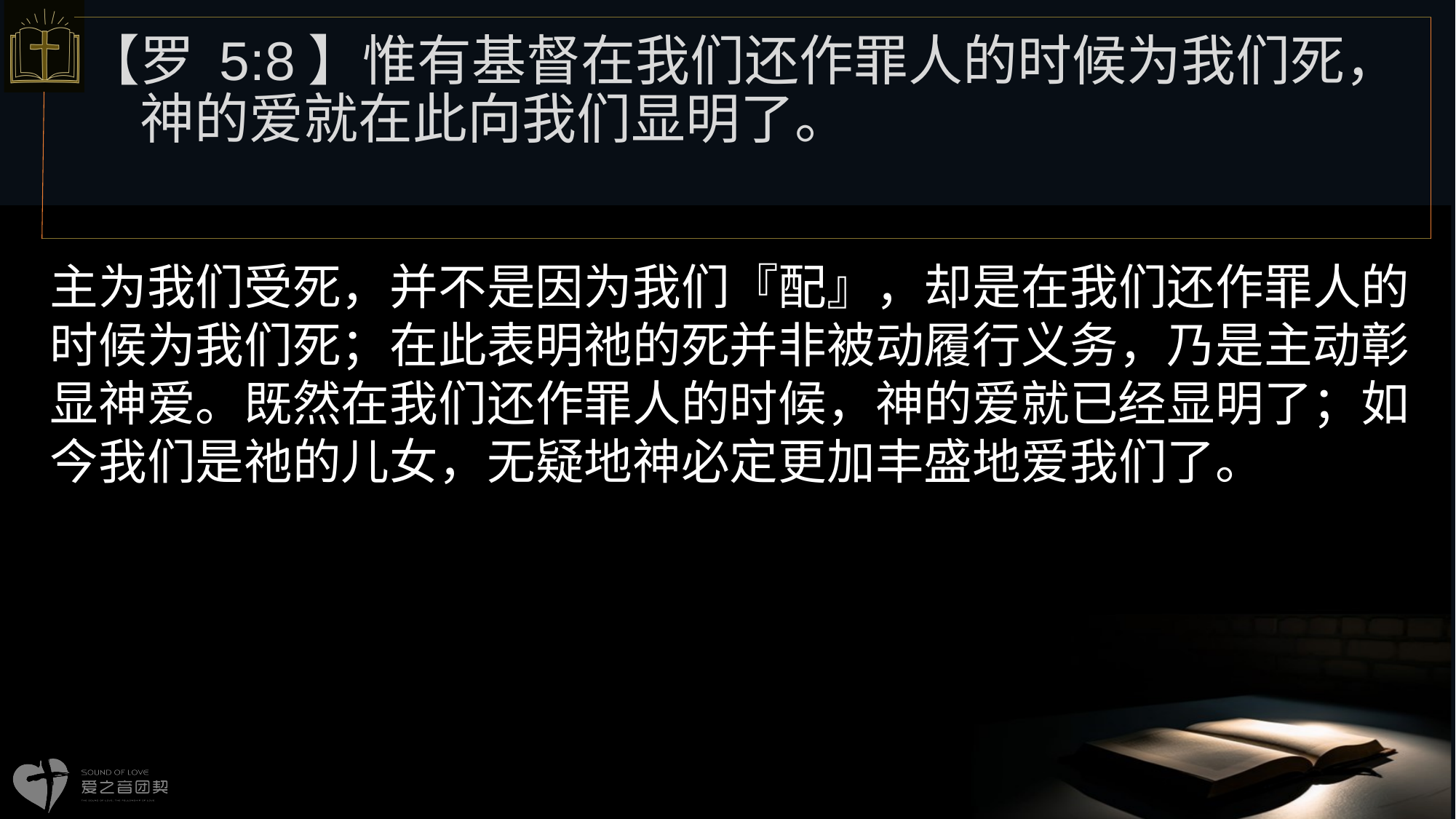

【罗 5:8】惟有基督在我们还作罪人的时候为我们死，　神的爱就在此向我们显明了。
# 主为我们受死，并不是因为我们『配』，却是在我们还作罪人的时候为我们死；在此表明祂的死并非被动履行义务，乃是主动彰显神爱。既然在我们还作罪人的时候，神的爱就已经显明了；如今我们是祂的儿女，无疑地神必定更加丰盛地爱我们了。